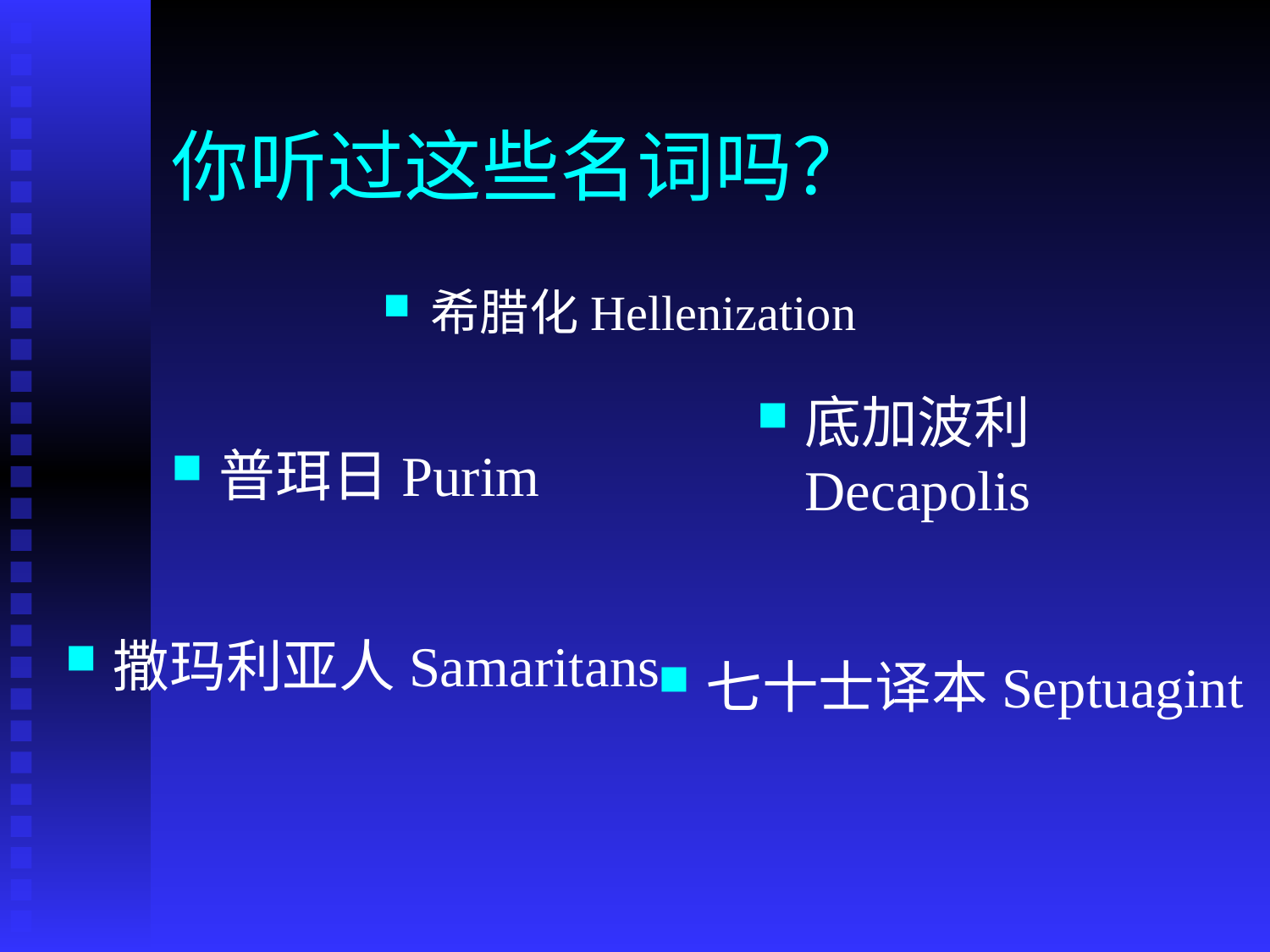

# 你听过这些名词吗？
希腊化Hellenization
底加波利Decapolis
普珥日Purim
撒玛利亚人Samaritans
七十士译本Septuagint